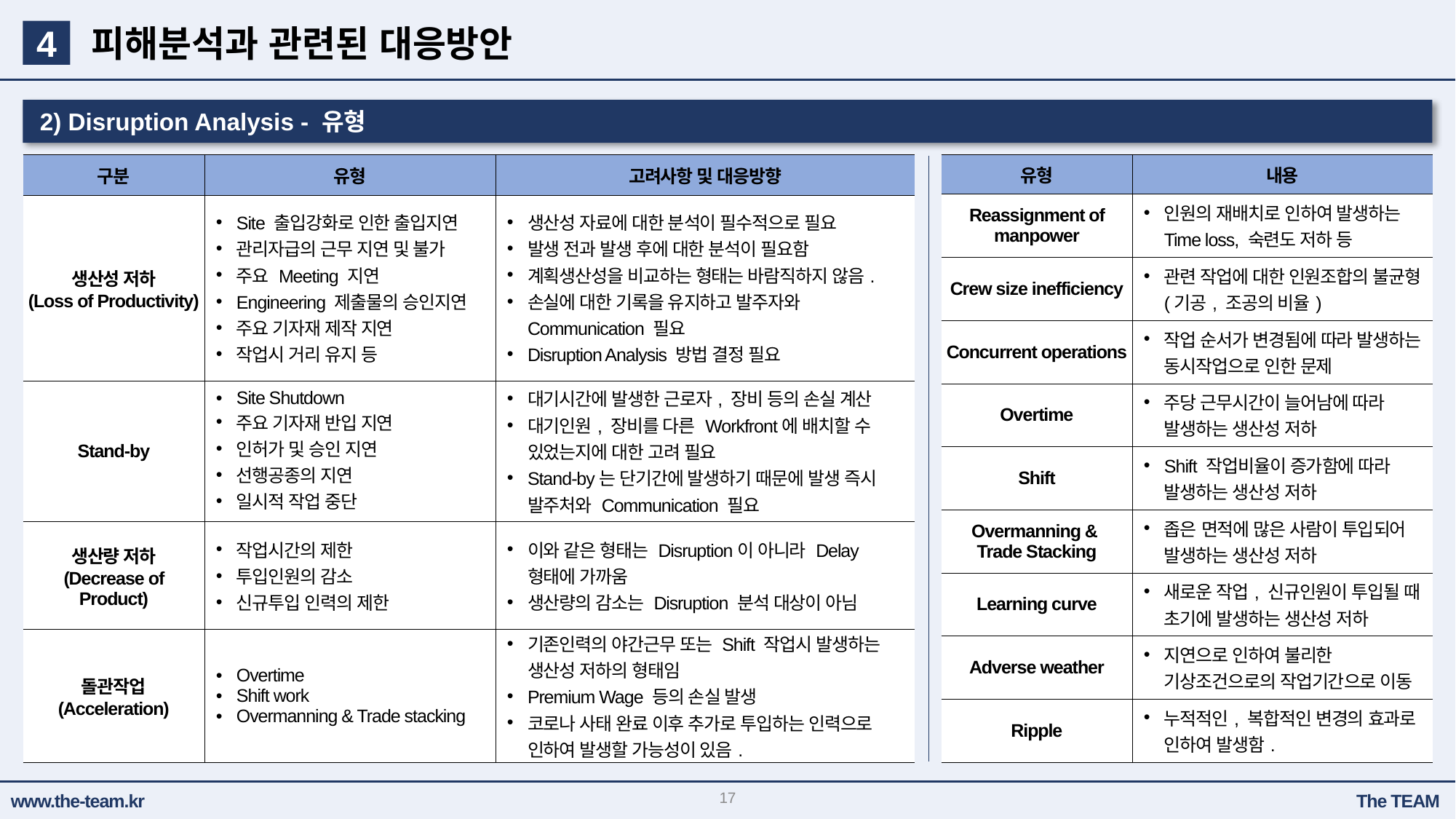

피해분석과 관련된 대응방안
4
2) Disruption Analysis - 유형
| 구분 | 유형 | 고려사항 및 대응방향 |
| --- | --- | --- |
| 생산성 저하 (Loss of Productivity) | Site 출입강화로 인한 출입지연 관리자급의 근무 지연 및 불가 주요 Meeting 지연 Engineering 제출물의 승인지연 주요 기자재 제작 지연 작업시 거리 유지 등 | 생산성 자료에 대한 분석이 필수적으로 필요 발생 전과 발생 후에 대한 분석이 필요함 계획생산성을 비교하는 형태는 바람직하지 않음. 손실에 대한 기록을 유지하고 발주자와 Communication 필요 Disruption Analysis 방법 결정 필요 |
| Stand-by | Site Shutdown 주요 기자재 반입 지연 인허가 및 승인 지연 선행공종의 지연 일시적 작업 중단 | 대기시간에 발생한 근로자, 장비 등의 손실 계산 대기인원, 장비를 다른 Workfront에 배치할 수 있었는지에 대한 고려 필요 Stand-by는 단기간에 발생하기 때문에 발생 즉시 발주처와 Communication 필요 |
| 생산량 저하 (Decrease of Product) | 작업시간의 제한 투입인원의 감소 신규투입 인력의 제한 | 이와 같은 형태는 Disruption이 아니라 Delay 형태에 가까움 생산량의 감소는 Disruption 분석 대상이 아님 |
| 돌관작업 (Acceleration) | Overtime Shift work Overmanning & Trade stacking | 기존인력의 야간근무 또는 Shift 작업시 발생하는 생산성 저하의 형태임 Premium Wage 등의 손실 발생 코로나 사태 완료 이후 추가로 투입하는 인력으로 인하여 발생할 가능성이 있음. |
| 유형 | 내용 |
| --- | --- |
| Reassignment of manpower | 인원의 재배치로 인하여 발생하는 Time loss, 숙련도 저하 등 |
| Crew size inefficiency | 관련 작업에 대한 인원조합의 불균형 (기공, 조공의 비율) |
| Concurrent operations | 작업 순서가 변경됨에 따라 발생하는 동시작업으로 인한 문제 |
| Overtime | 주당 근무시간이 늘어남에 따라 발생하는 생산성 저하 |
| Shift | Shift 작업비율이 증가함에 따라 발생하는 생산성 저하 |
| Overmanning & Trade Stacking | 좁은 면적에 많은 사람이 투입되어 발생하는 생산성 저하 |
| Learning curve | 새로운 작업, 신규인원이 투입될 때 초기에 발생하는 생산성 저하 |
| Adverse weather | 지연으로 인하여 불리한 기상조건으로의 작업기간으로 이동 |
| Ripple | 누적적인, 복합적인 변경의 효과로 인하여 발생함. |
17